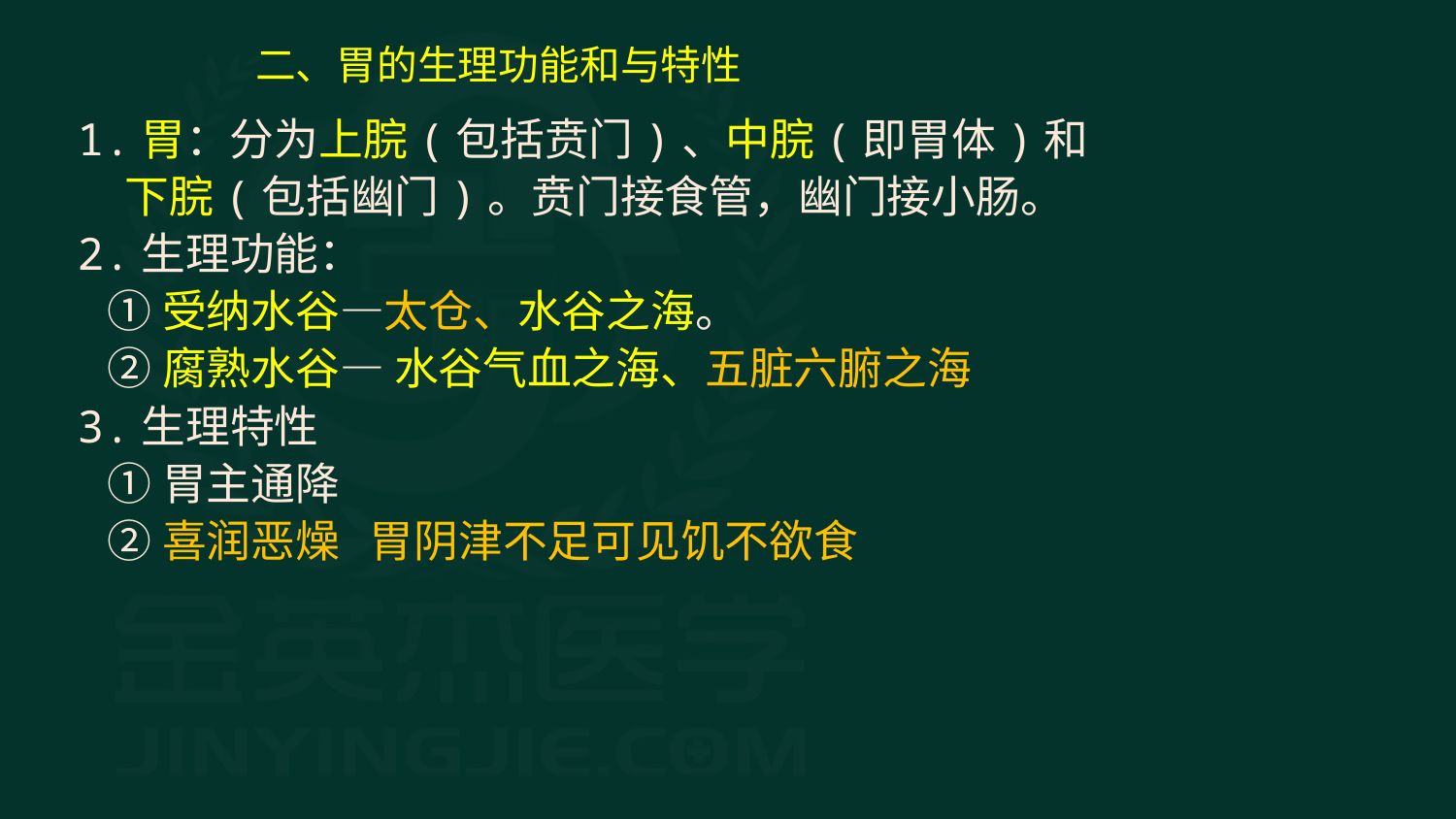

二、胃的生理功能和与特性
1.胃：分为上脘(包括贲门)、中脘(即胃体)和下脘(包括幽门)。贲门接食管，幽门接小肠。
2.生理功能：
   ①受纳水谷—太仓、水谷之海。
   ②腐熟水谷— 水谷气血之海、五脏六腑之海
3.生理特性
   ①胃主通降
   ②喜润恶燥   胃阴津不足可见饥不欲食